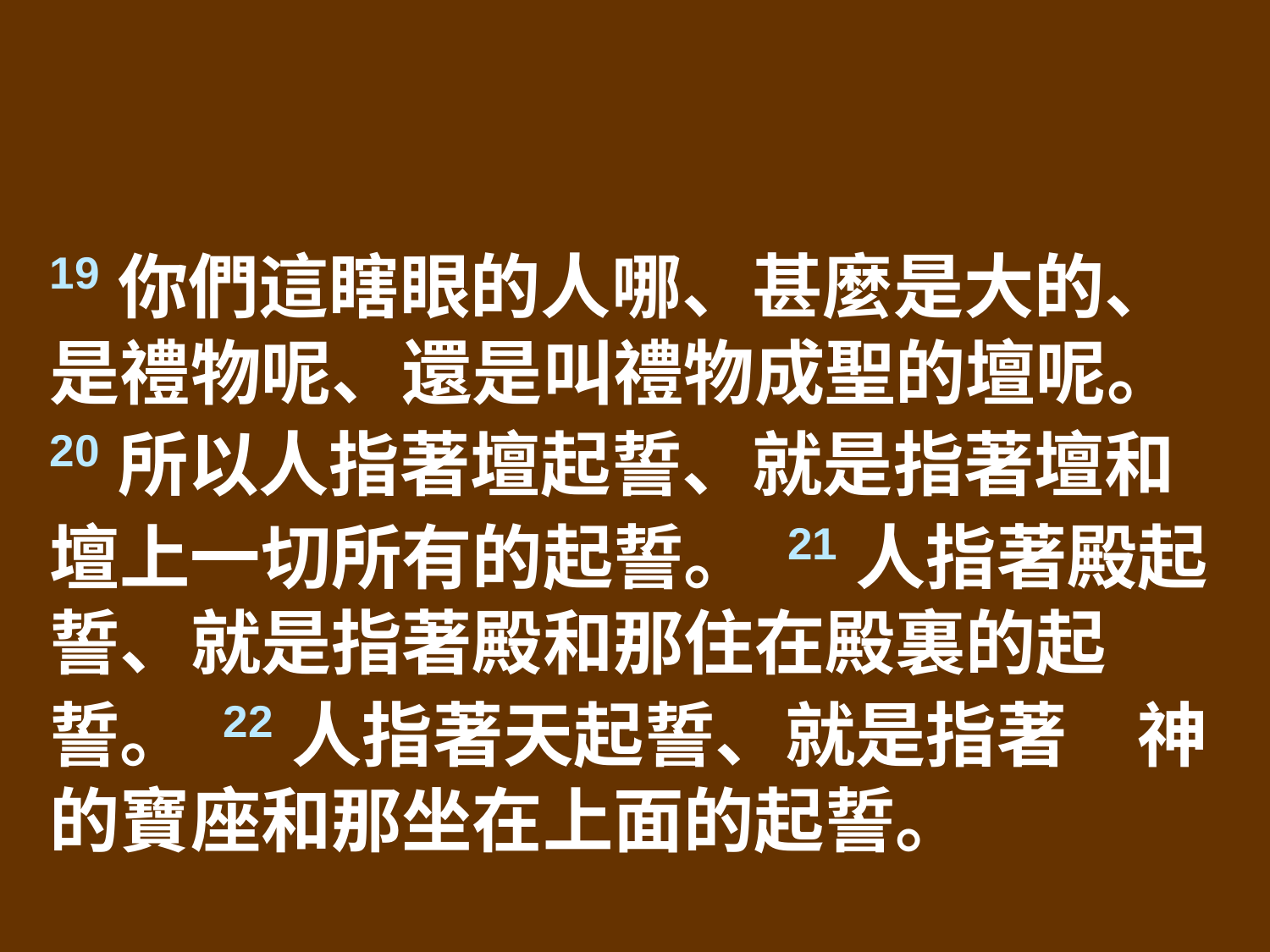

19你們這瞎眼的人哪、甚麼是大的、是禮物呢、還是叫禮物成聖的壇呢。 20所以人指著壇起誓、就是指著壇和壇上一切所有的起誓。 21人指著殿起誓、就是指著殿和那住在殿裏的起誓。 22人指著天起誓、就是指著　神的寶座和那坐在上面的起誓。